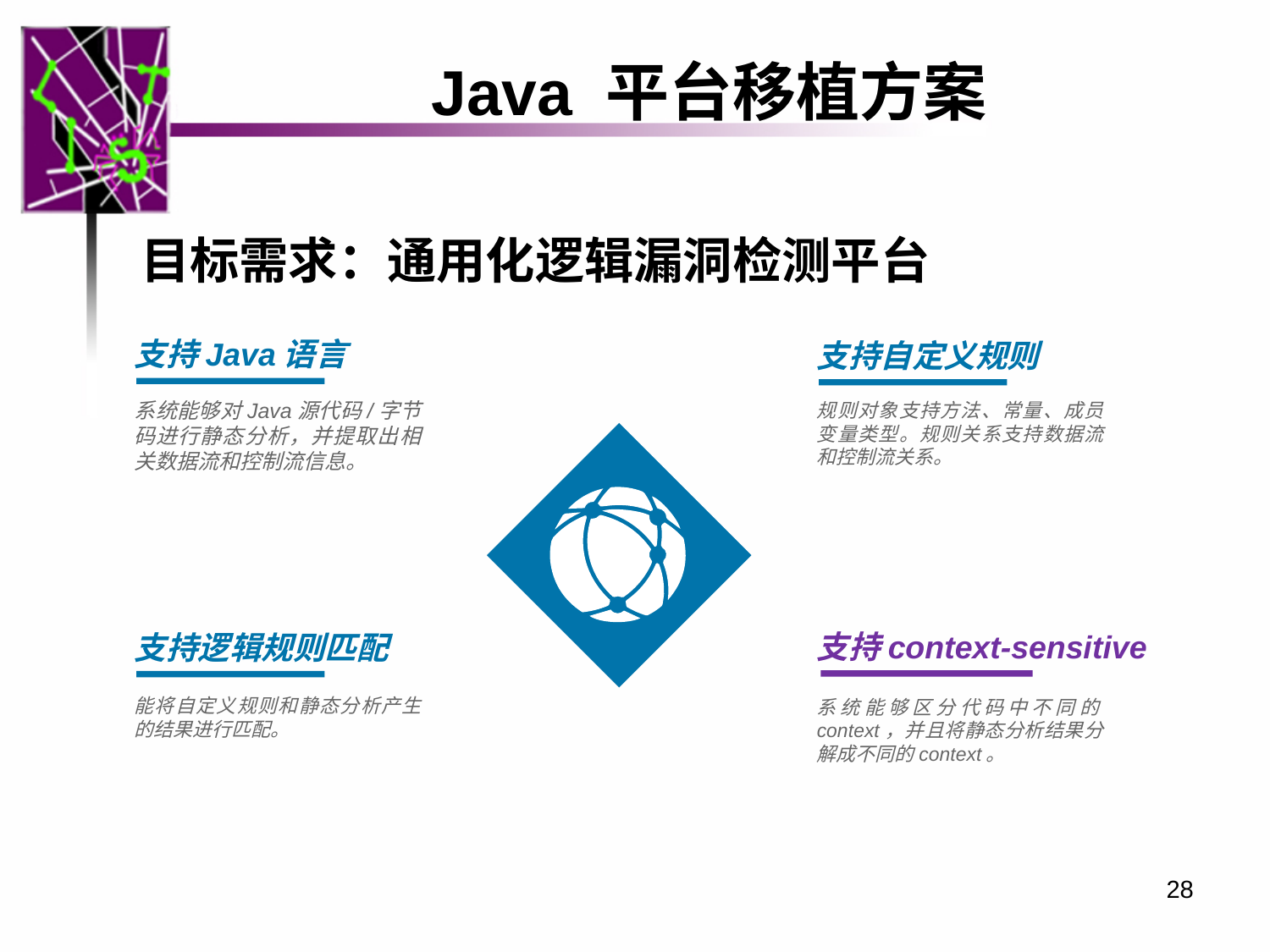

# Java 平台移植方案
目标需求：通用化逻辑漏洞检测平台
支持Java语言

系统能够对Java源代码/字节码进行静态分析，并提取出相关数据流和控制流信息。
支持自定义规则

规则对象支持方法、常量、成员变量类型。规则关系支持数据流和控制流关系。

支持context-sensitive

系统能够区分代码中不同的context，并且将静态分析结果分解成不同的context。
支持逻辑规则匹配

能将自定义规则和静态分析产生的结果进行匹配。
28